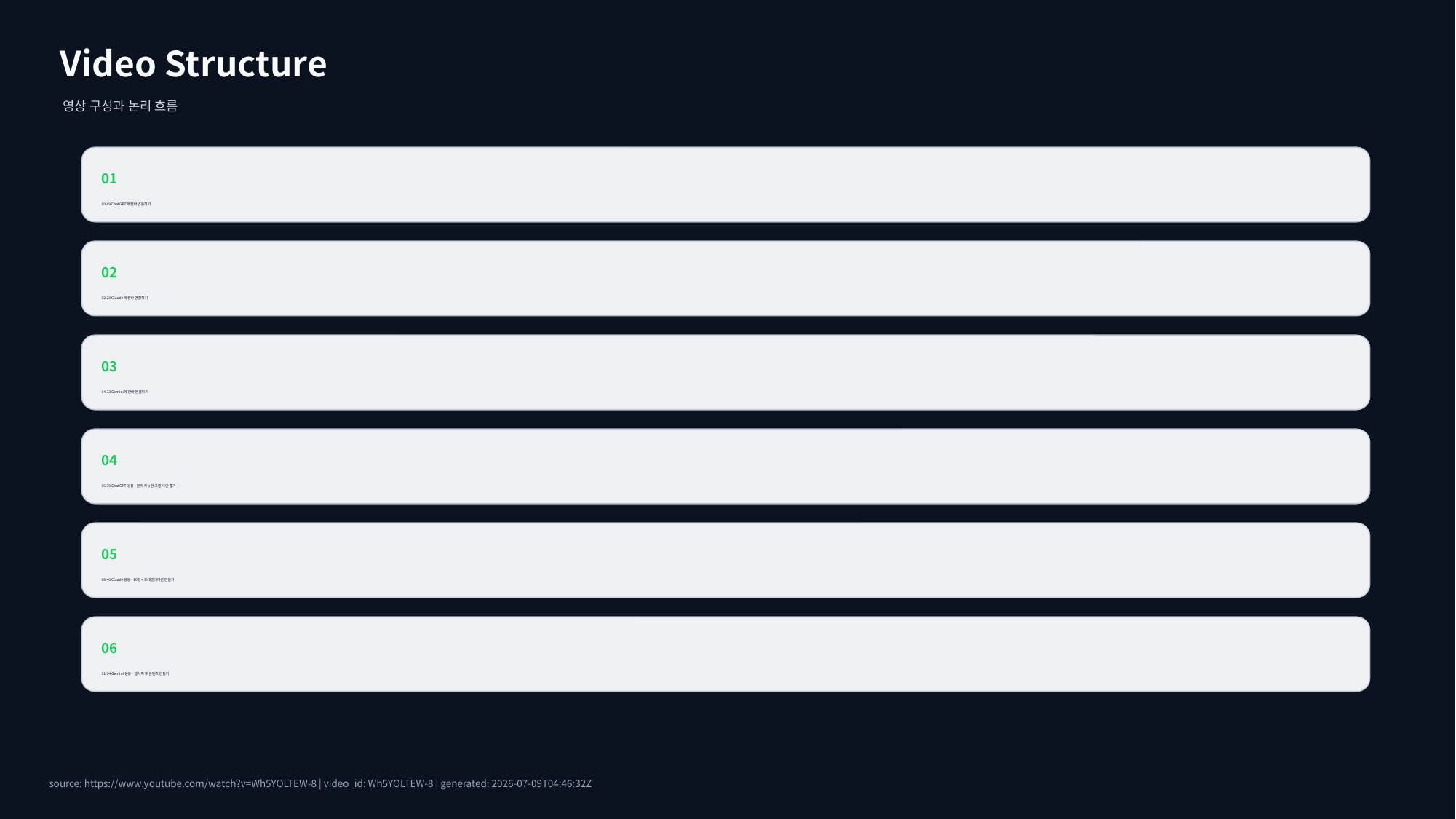

Video Structure
영상 구성과 논리 흐름

01
00:49 ChatGPT에 캔바 연동하기

02
02:28 Claude에 캔바 연결하기

03
04:33 Gemini에 캔바 연결하기

04
06:39 ChatGPT 응용 - 분리 가능한 고퀄 시안 뽑기

05
08:40 Claude 응용 - 10장+ 프레젠테이션 만들기

06
11:14 Gemini 응용 - 웹서치 후 콘텐츠 만들기
source: https://www.youtube.com/watch?v=Wh5YOLTEW-8 | video_id: Wh5YOLTEW-8 | generated: 2026-07-09T04:46:32Z